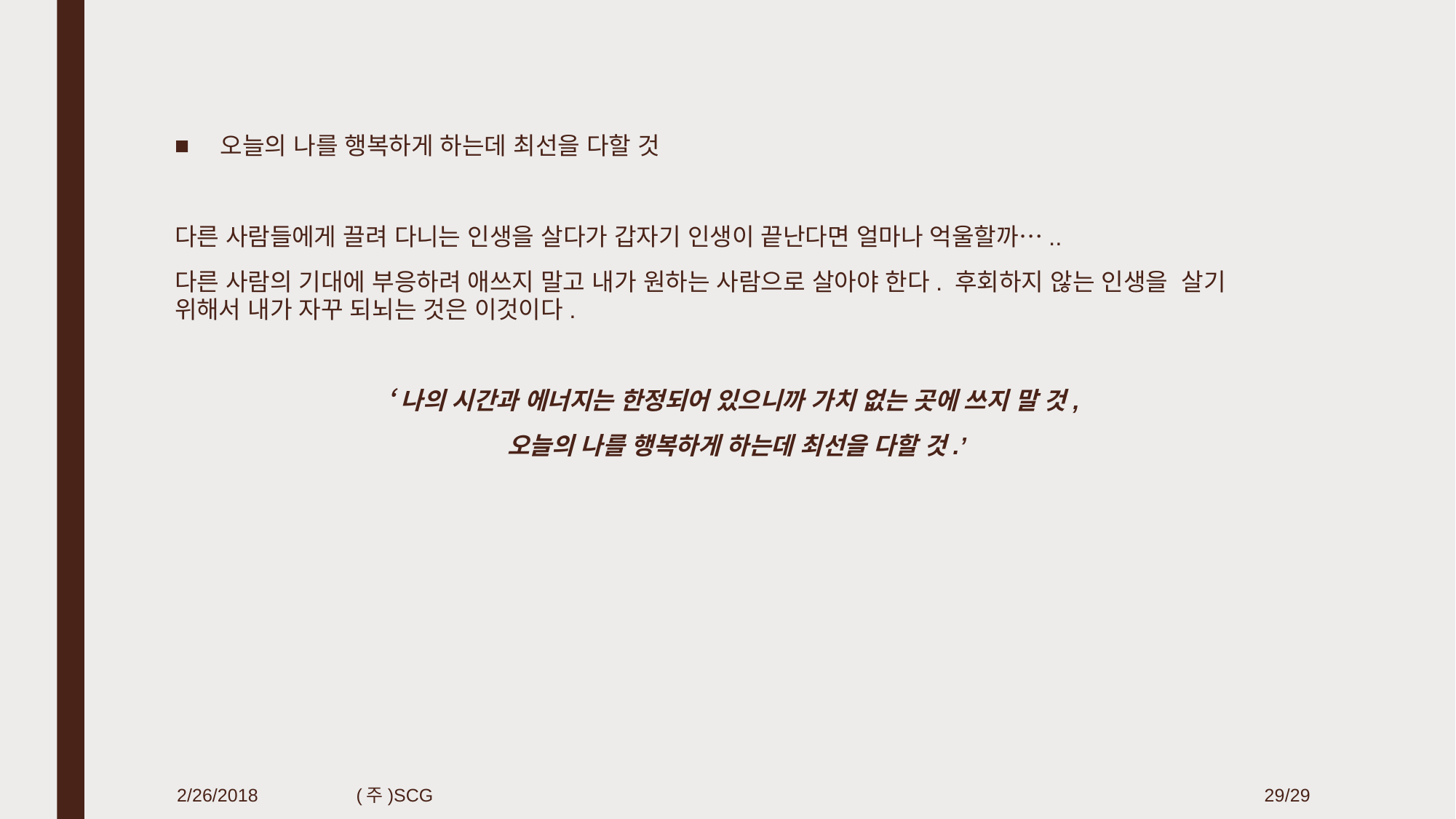

오늘의 나를 행복하게 하는데 최선을 다할 것

다른 사람들에게 끌려 다니는 인생을 살다가 갑자기 인생이 끝난다면 얼마나 억울할까…..
다른 사람의 기대에 부응하려 애쓰지 말고 내가 원하는 사람으로 살아야 한다. 후회하지 않는 인생을  살기 위해서 내가 자꾸 되뇌는 것은 이것이다.

‘나의 시간과 에너지는 한정되어 있으니까 가치 없는 곳에 쓰지 말 것,
오늘의 나를 행복하게 하는데 최선을 다할 것.’
2/26/2018
(주)SCG
29/29